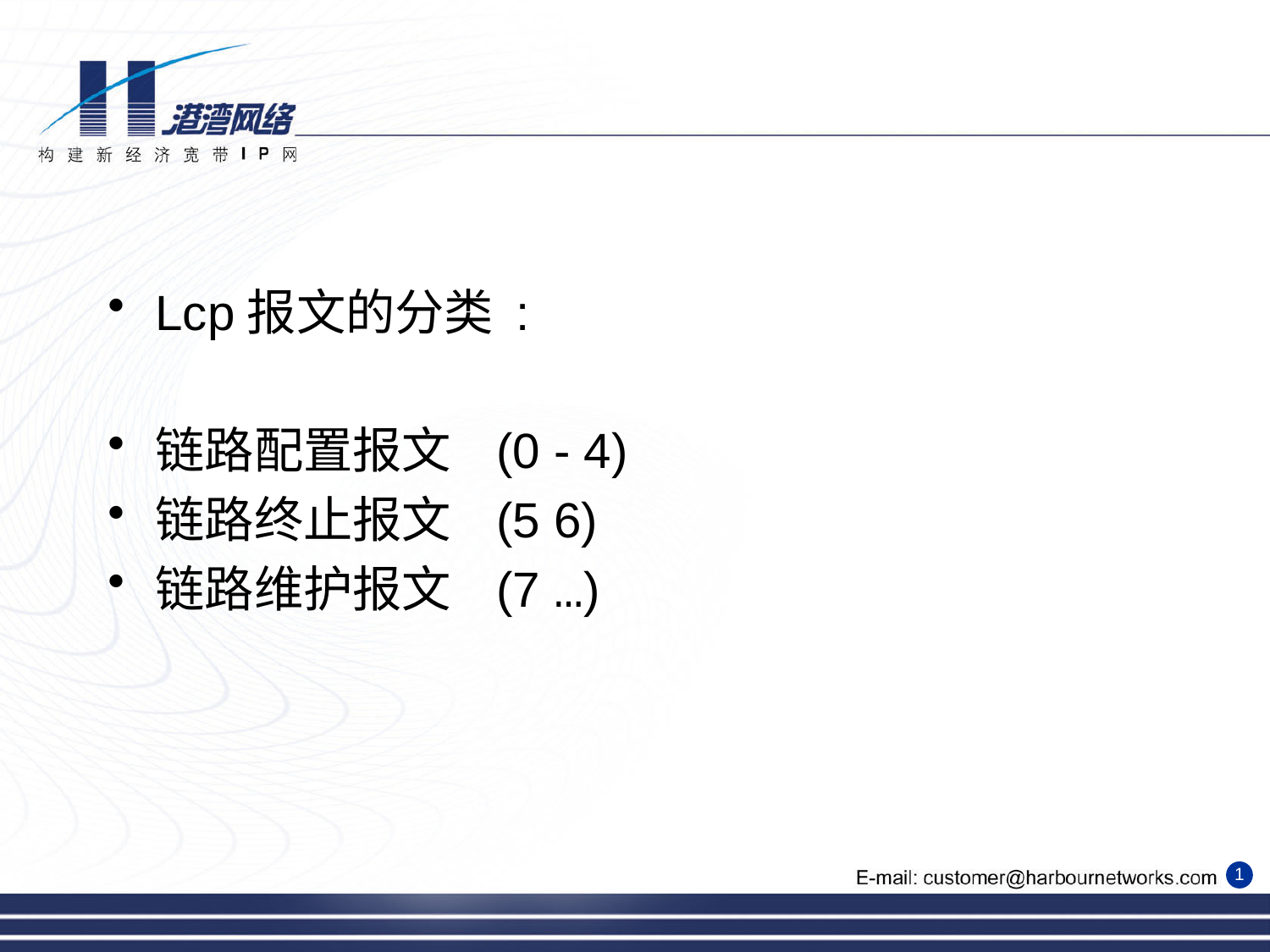

Lcp报文的分类 :

链路配置报文   (0 - 4)
链路终止报文   (5 6)
链路维护报文   (7 …)